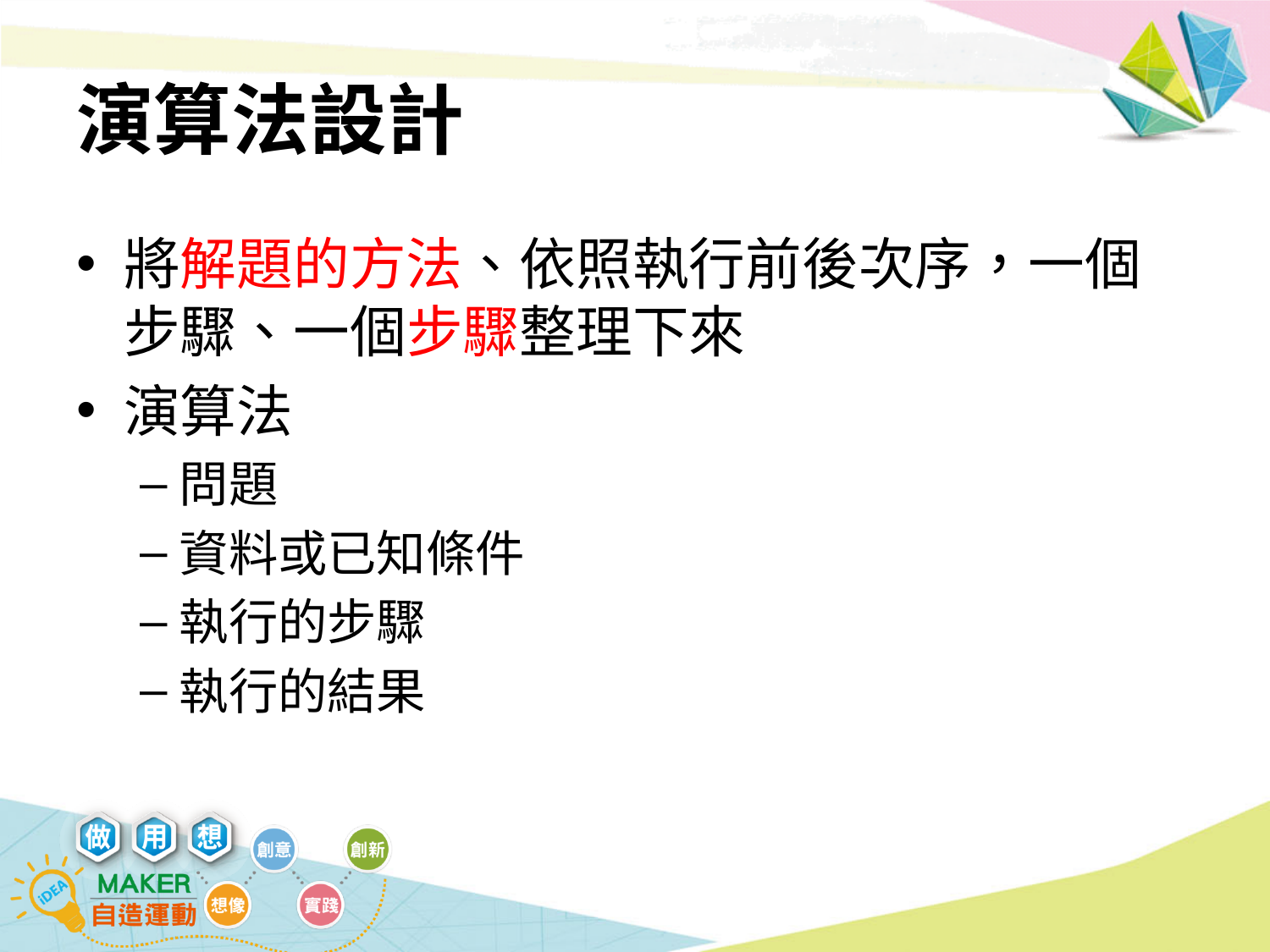

# 演算法設計
將解題的方法、依照執行前後次序，一個步驟、一個步驟整理下來
演算法
問題
資料或已知條件
執行的步驟
執行的結果